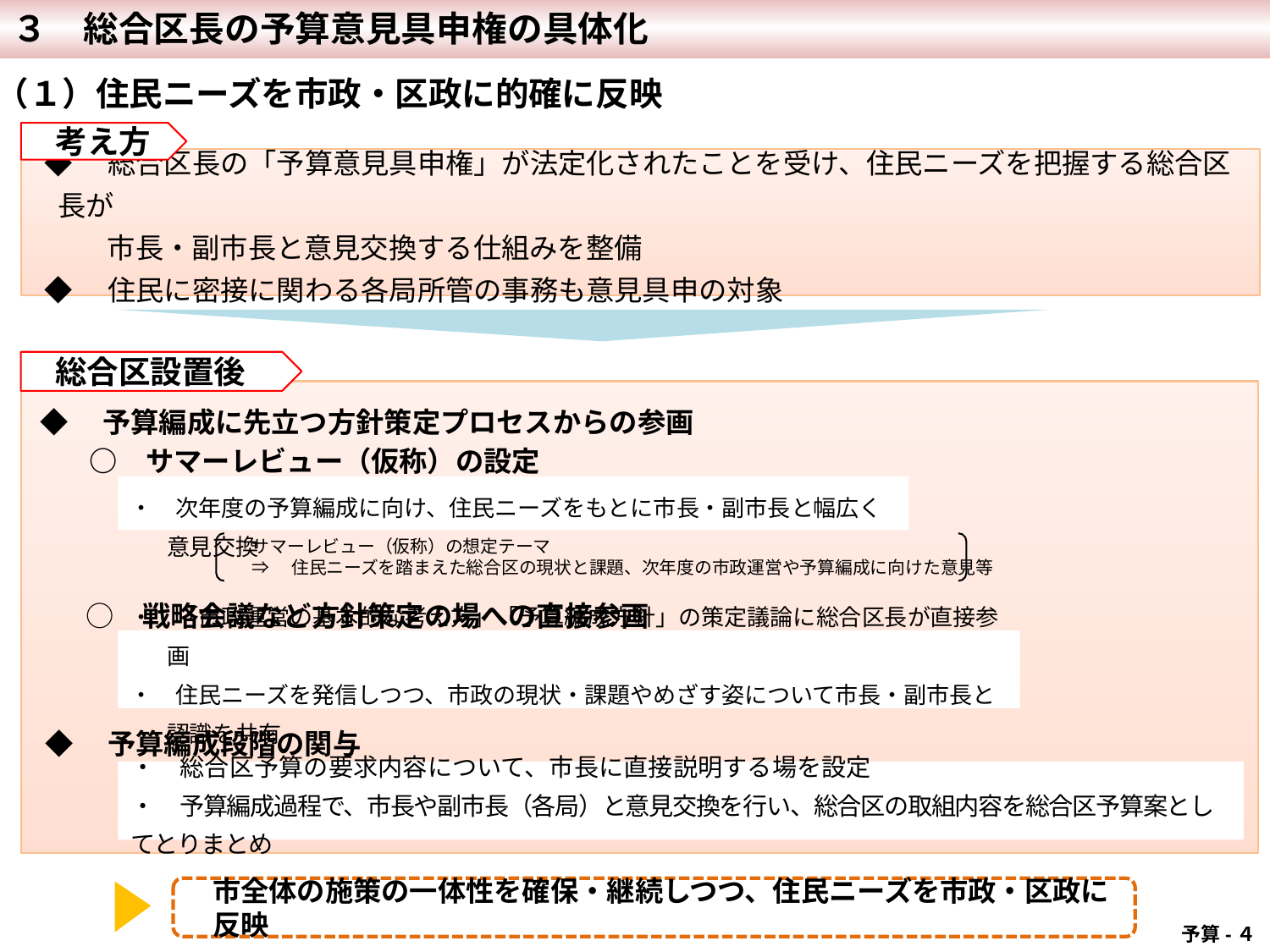

３　総合区長の予算意見具申権の具体化
（１）住民ニーズを市政・区政に的確に反映
  考え方
◆　総合区長の「予算意見具申権」が法定化されたことを受け、住民ニーズを把握する総合区長が
　 　市長・副市長と意見交換する仕組みを整備
◆　住民に密接に関わる各局所管の事務も意見具申の対象

  総合区設置後
 ◆　予算編成に先立つ方針策定プロセスからの参画
　　○　サマーレビュー（仮称）の設定

　　○　戦略会議など方針策定の場への直接参画

  ◆　予算編成段階の関与

・　次年度の予算編成に向け、住民ニーズをもとに市長・副市長と幅広く意見交換
サマーレビュー（仮称）の想定テーマ
⇒　住民ニーズを踏まえた総合区の現状と課題、次年度の市政運営や予算編成に向けた意見等

・　「市政運営の基本的な考え方」「予算編成方針」の策定議論に総合区長が直接参画
・　住民ニーズを発信しつつ、市政の現状・課題やめざす姿について市長・副市長と認識を共有
・　総合区予算の要求内容について、市長に直接説明する場を設定
・　予算編成過程で、市長や副市長（各局）と意見交換を行い、総合区の取組内容を総合区予算案としてとりまとめ
市全体の施策の一体性を確保・継続しつつ、住民ニーズを市政・区政に反映

 予算-４